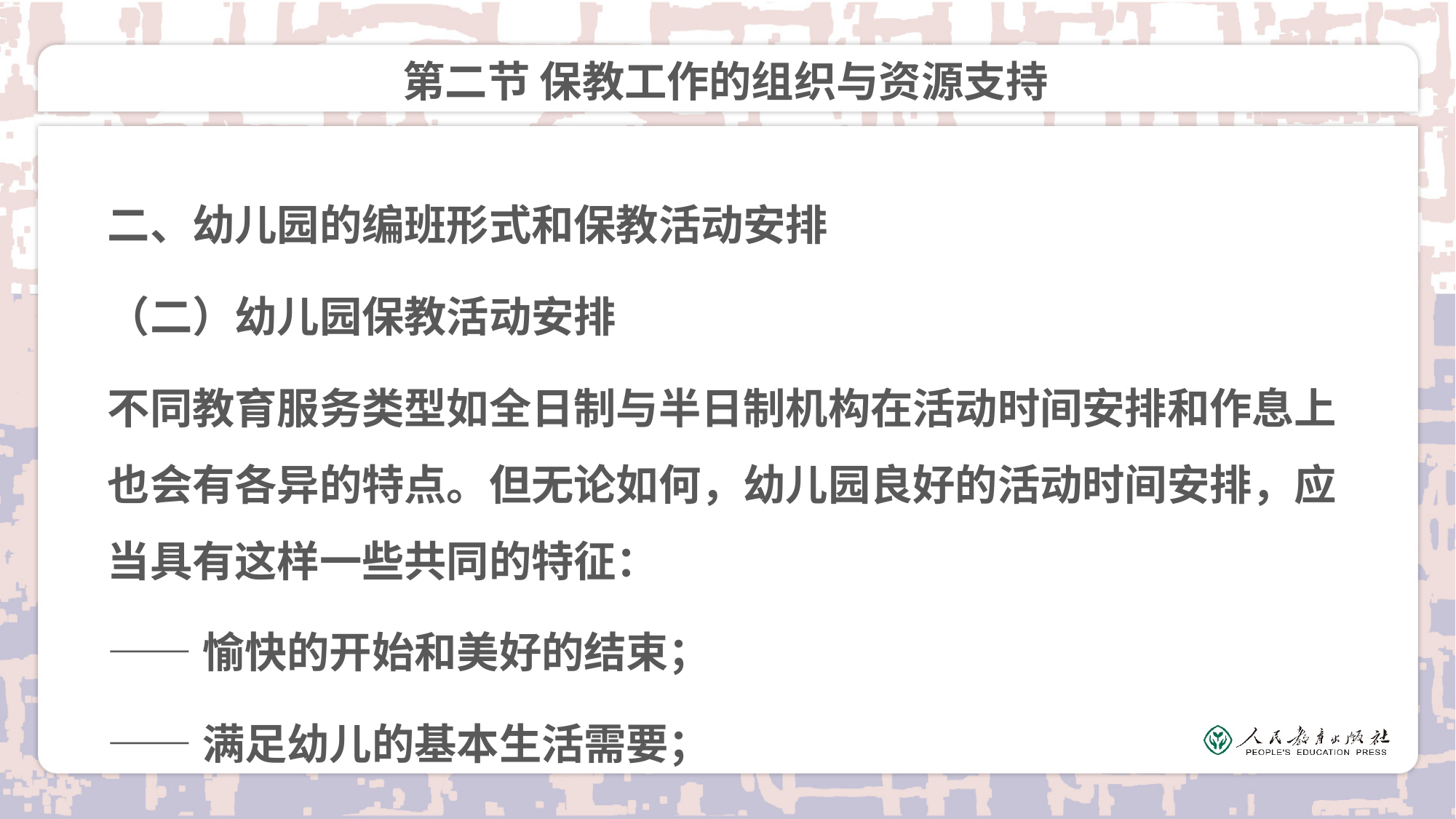

# 第二节 保教工作的组织与资源支持
二、幼儿园的编班形式和保教活动安排
（二）幼儿园保教活动安排
不同教育服务类型如全日制与半日制机构在活动时间安排和作息上也会有各异的特点。但无论如何，幼儿园良好的活动时间安排，应当具有这样一些共同的特征：
——愉快的开始和美好的结束；
——满足幼儿的基本生活需要；